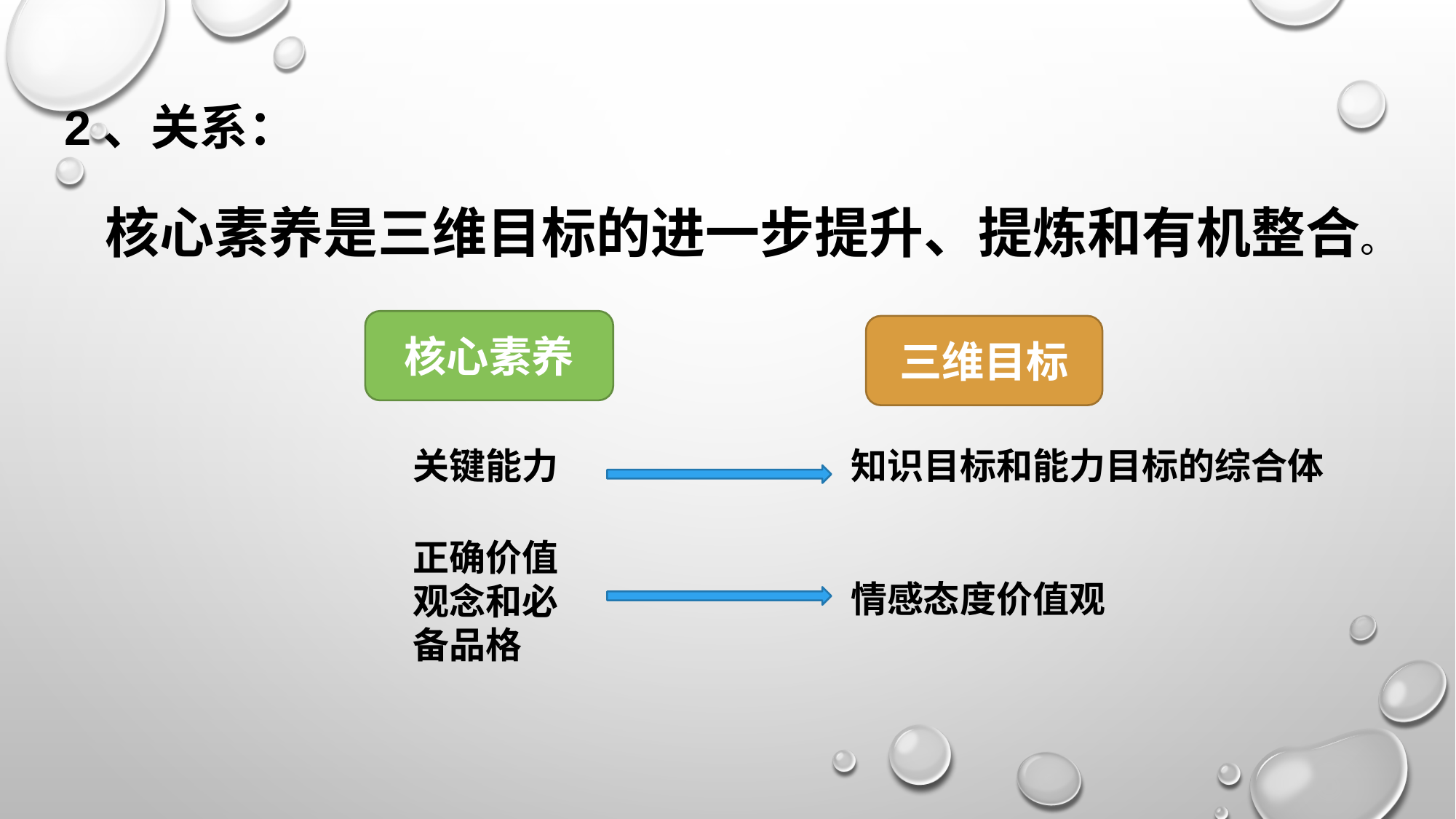

2、关系：
核心素养是三维目标的进一步提升、提炼和有机整合。
核心素养
三维目标
知识目标和能力目标的综合体
关键能力

正确价值观念和必备品格
情感态度价值观